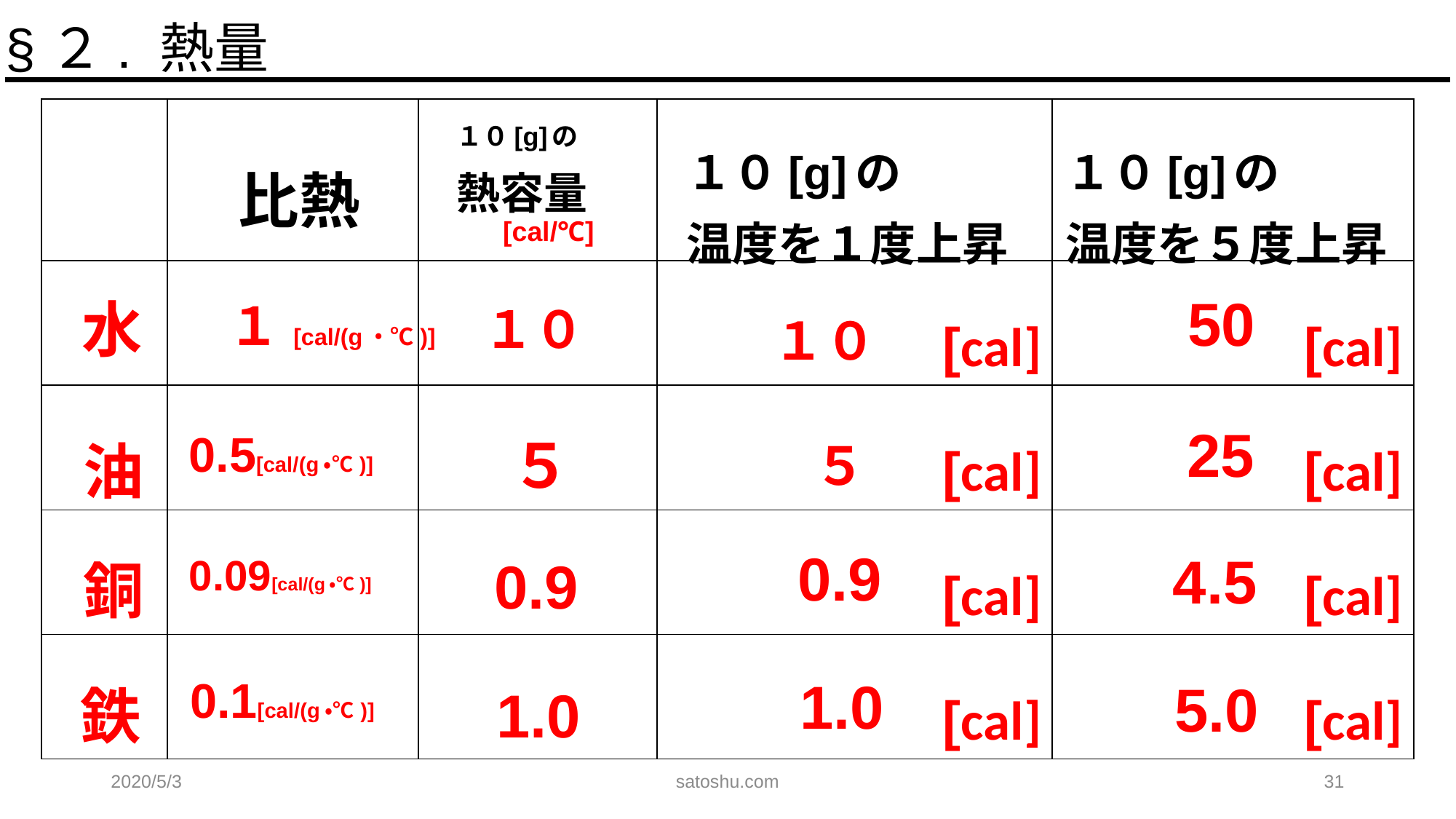

§２. 熱量
|  |  |  |  |  |
| --- | --- | --- | --- | --- |
|  |  |  | [cal] | [cal] |
|  |  |  | [cal] | [cal] |
|  |  |  | [cal] | [cal] |
|  |  |  | [cal] | [cal] |
１０[g]の
熱容量
１０[g]の
温度を１度上昇
１０[g]の
温度を５度上昇
比熱
[cal/℃]
水
１[cal/(g・℃)]
50
１０
１０
25
油
５
0.5[cal/(g・℃)]
５
銅
0.9
4.5
0.09[cal/(g・℃)]
0.9
鉄
0.1[cal/(g・℃)]
1.0
5.0
1.0
2020/5/3
satoshu.com
31